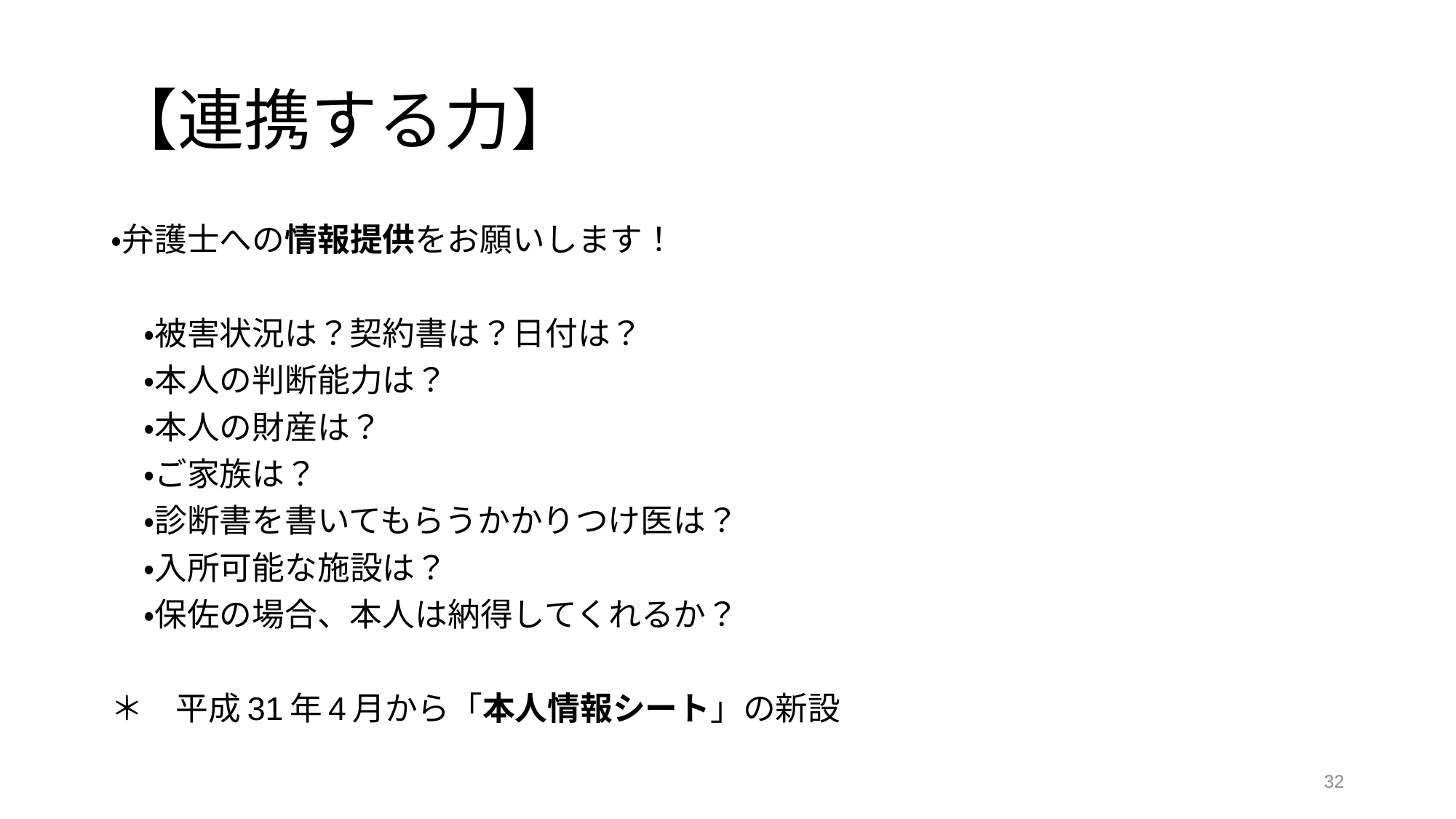

# 【連携する力】
・弁護士への情報提供をお願いします！

　・被害状況は？契約書は？日付は？
　・本人の判断能力は？
　・本人の財産は？
　・ご家族は？
　・診断書を書いてもらうかかりつけ医は？
　・入所可能な施設は？
　・保佐の場合、本人は納得してくれるか？

＊　平成31年4月から「本人情報シート」の新設

32